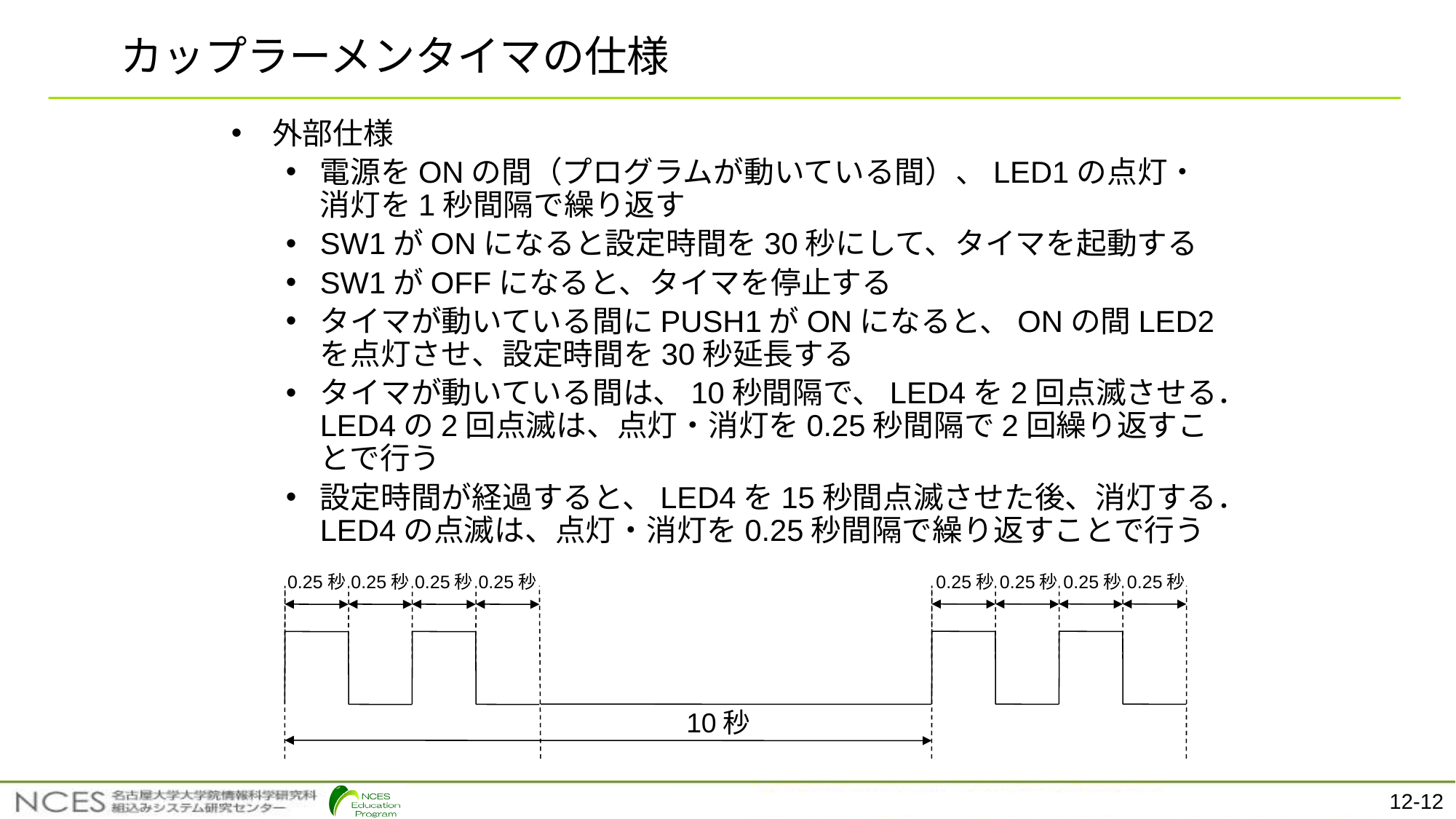

# カップラーメンタイマの仕様
外部仕様
電源をONの間（プログラムが動いている間）、LED1の点灯・消灯を1秒間隔で繰り返す
SW1がONになると設定時間を30秒にして、タイマを起動する
SW1がOFFになると、タイマを停止する
タイマが動いている間にPUSH1がONになると、ONの間LED2を点灯させ、設定時間を30秒延長する
タイマが動いている間は、10秒間隔で、LED4を2回点滅させる．LED4の2回点滅は、点灯・消灯を0.25秒間隔で2回繰り返すことで行う
設定時間が経過すると、LED4を15秒間点滅させた後、消灯する．LED4の点滅は、点灯・消灯を0.25秒間隔で繰り返すことで行う
0.25秒
0.25秒
0.25秒
0.25秒
0.25秒
0.25秒
0.25秒
0.25秒

10秒

12-12